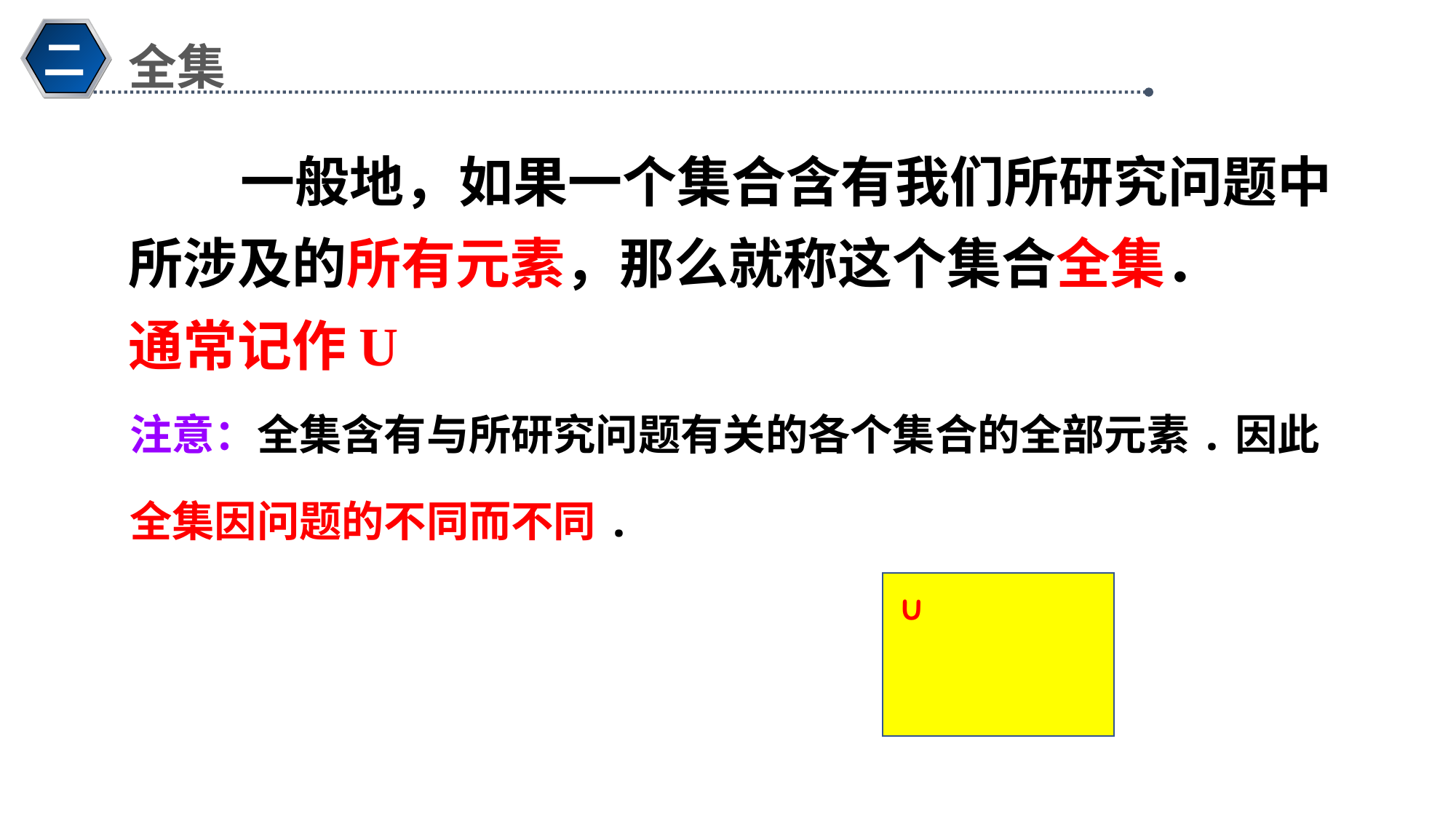

全集

二

        一般地，如果一个集合含有我们所研究问题中
所涉及的所有元素，那么就称这个集合全集．
通常记作U
注意：全集含有与所研究问题有关的各个集合的全部元素.因此全集因问题的不同而不同.

U